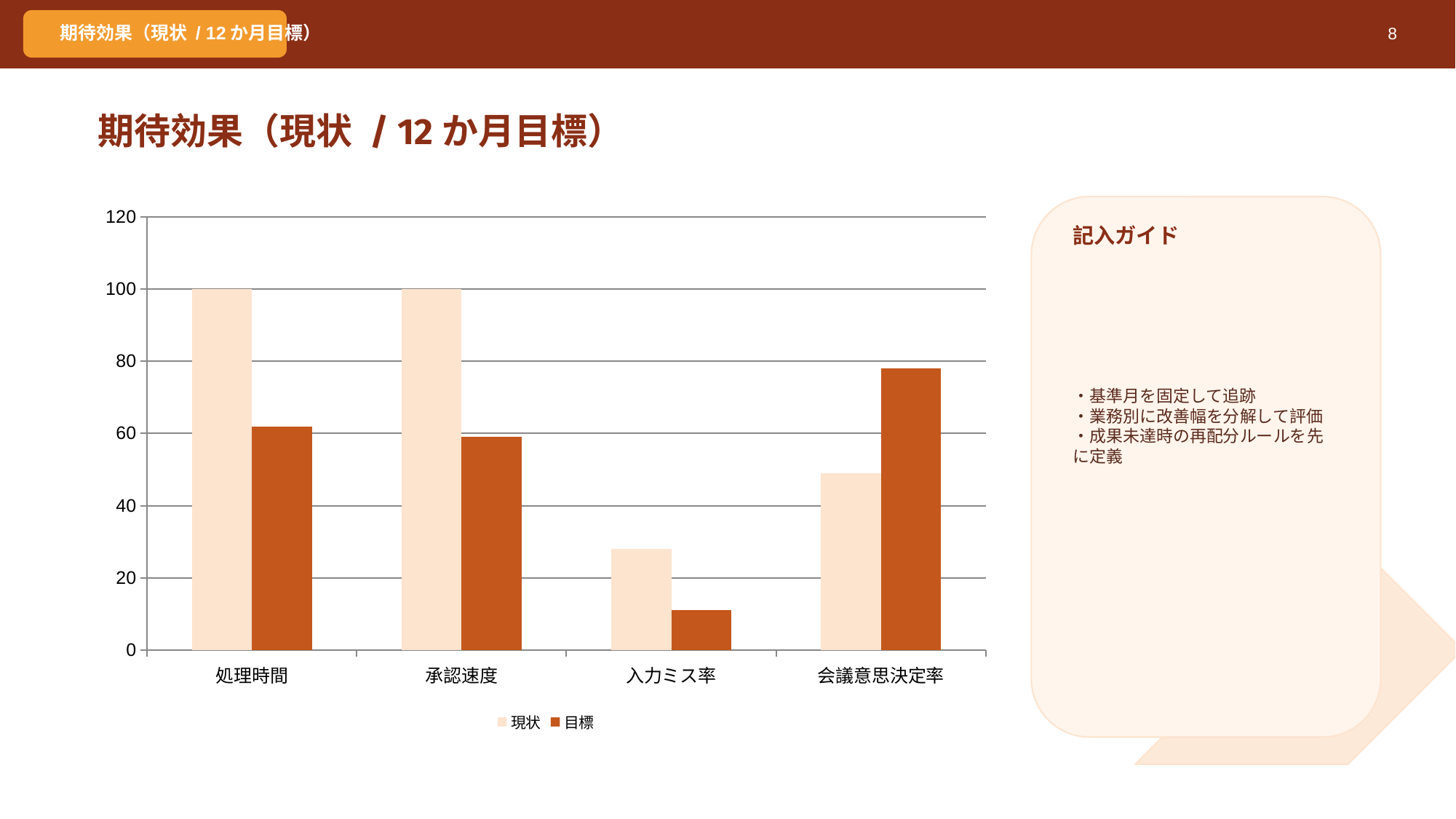

期待効果（現状 / 12か月目標）
8
期待効果（現状 / 12か月目標）

### Chart

| Category | 現状 | 目標 |
|---|---|---|
| 処理時間 | 100.0 | 62.0 |
| 承認速度 | 100.0 | 59.0 |
| 入力ミス率 | 28.0 | 11.0 |
| 会議意思決定率 | 49.0 | 78.0 |
記入ガイド
・基準月を固定して追跡
・業務別に改善幅を分解して評価
・成果未達時の再配分ルールを先に定義